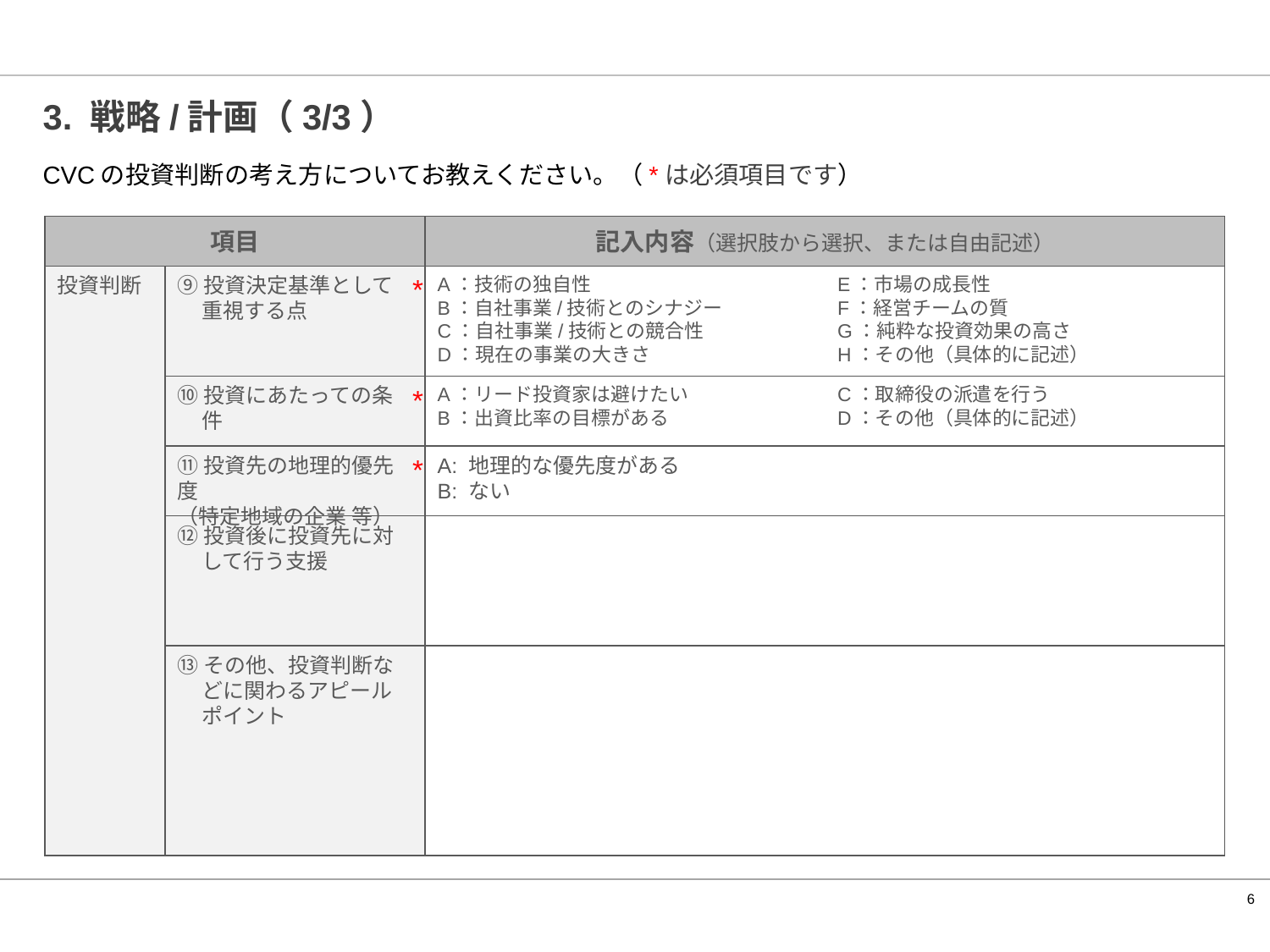

# 3. 戦略/計画（3/3）
CVCの投資判断の考え方についてお教えください。（*は必須項目です）
項目
記入内容（選択肢から選択、または自由記述）
投資判断
⑨投資決定基準として
	重視する点
*

A：技術の独自性
B：自社事業/技術とのシナジー
C：自社事業/技術との競合性
D：現在の事業の大きさ

E：市場の成長性
F：経営チームの質
G：純粋な投資効果の高さ
H：その他（具体的に記述）

⑩投資にあたっての条件
*

A：リード投資家は避けたい
B：出資比率の目標がある
C：取締役の派遣を行う
D：その他（具体的に記述）
⑪投資先の地理的優先度
（特定地域の企業 等）
*
A: 地理的な優先度がある
B: ない
⑫投資後に投資先に対して行う支援

⑬その他、投資判断などに関わるアピールポイント